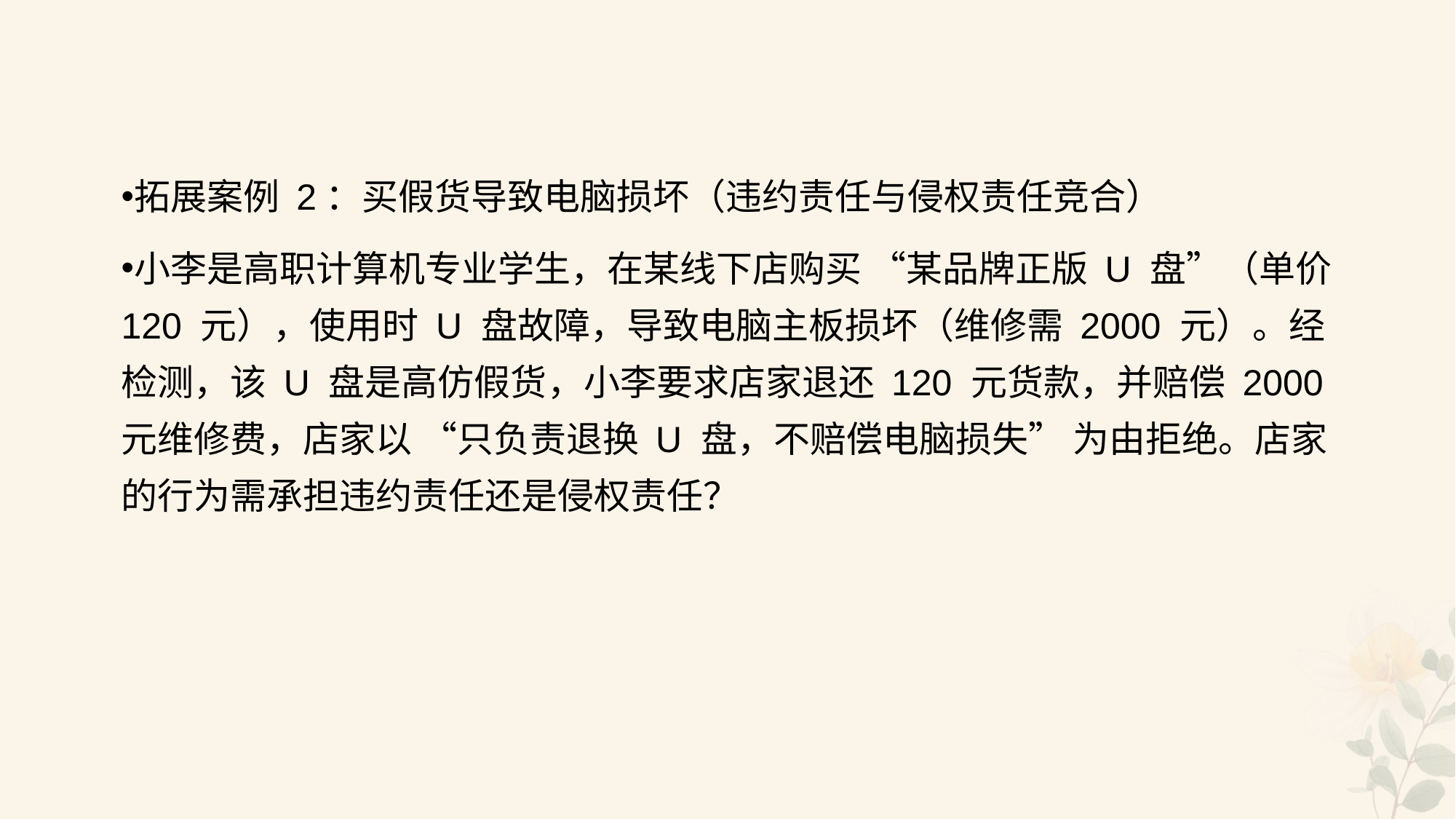

#
拓展案例 2：买假货导致电脑损坏（违约责任与侵权责任竞合）
小李是高职计算机专业学生，在某线下店购买 “某品牌正版 U 盘”（单价 120 元），使用时 U 盘故障，导致电脑主板损坏（维修需 2000 元）。经检测，该 U 盘是高仿假货，小李要求店家退还 120 元货款，并赔偿 2000 元维修费，店家以 “只负责退换 U 盘，不赔偿电脑损失” 为由拒绝。店家的行为需承担违约责任还是侵权责任？